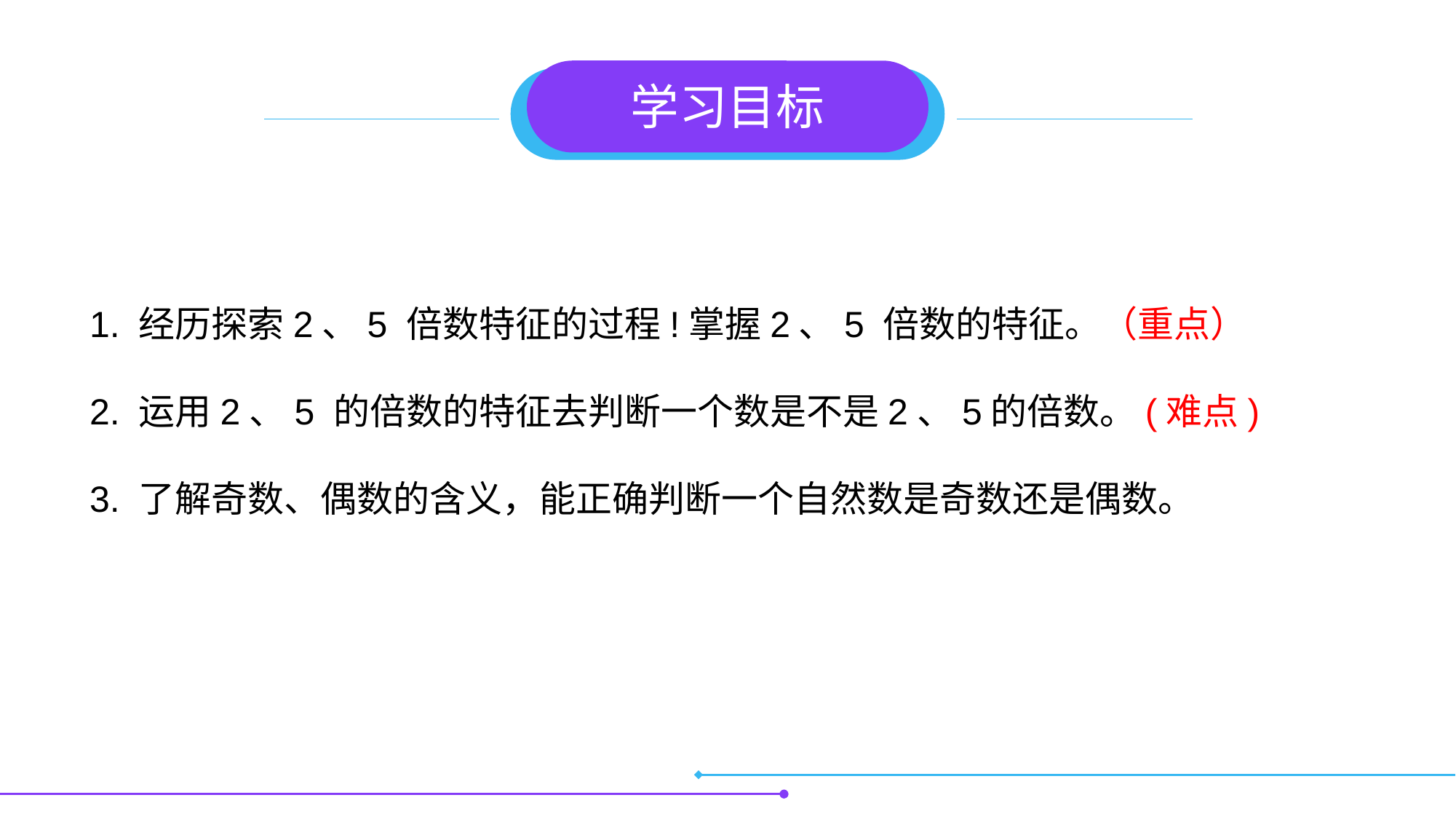

学习目标
1. 经历探索2、5 倍数特征的过程!掌握2、5 倍数的特征。（重点）
2. 运用2、5 的倍数的特征去判断一个数是不是2、5的倍数。(难点)
3. 了解奇数、偶数的含义，能正确判断一个自然数是奇数还是偶数。